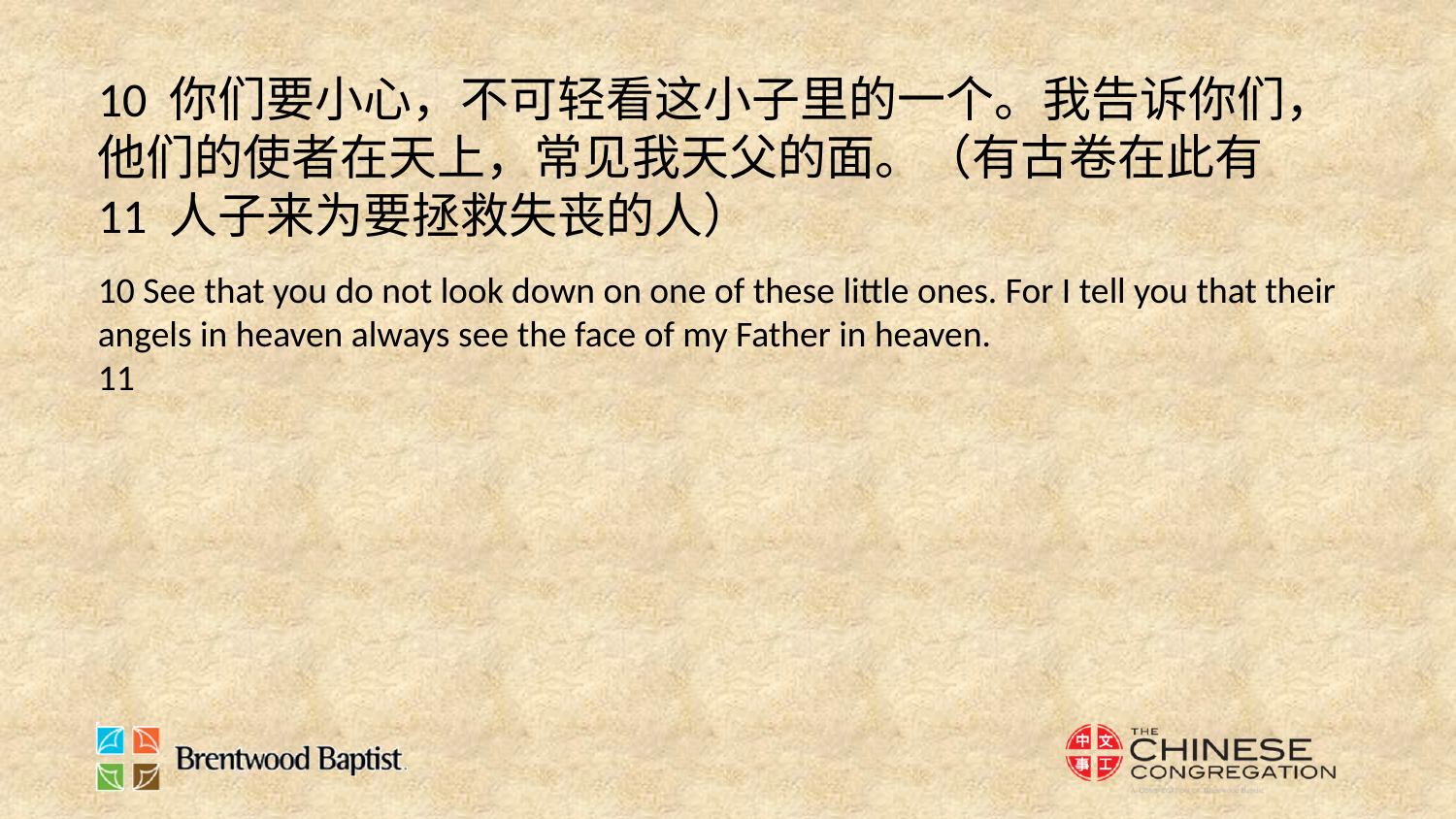

10 你们要小心，不可轻看这小子里的一个。我告诉你们，他们的使者在天上，常见我天父的面。（有古卷在此有
11 人子来为要拯救失丧的人）

10 See that you do not look down on one of these little ones. For I tell you that their angels in heaven always see the face of my Father in heaven.
11